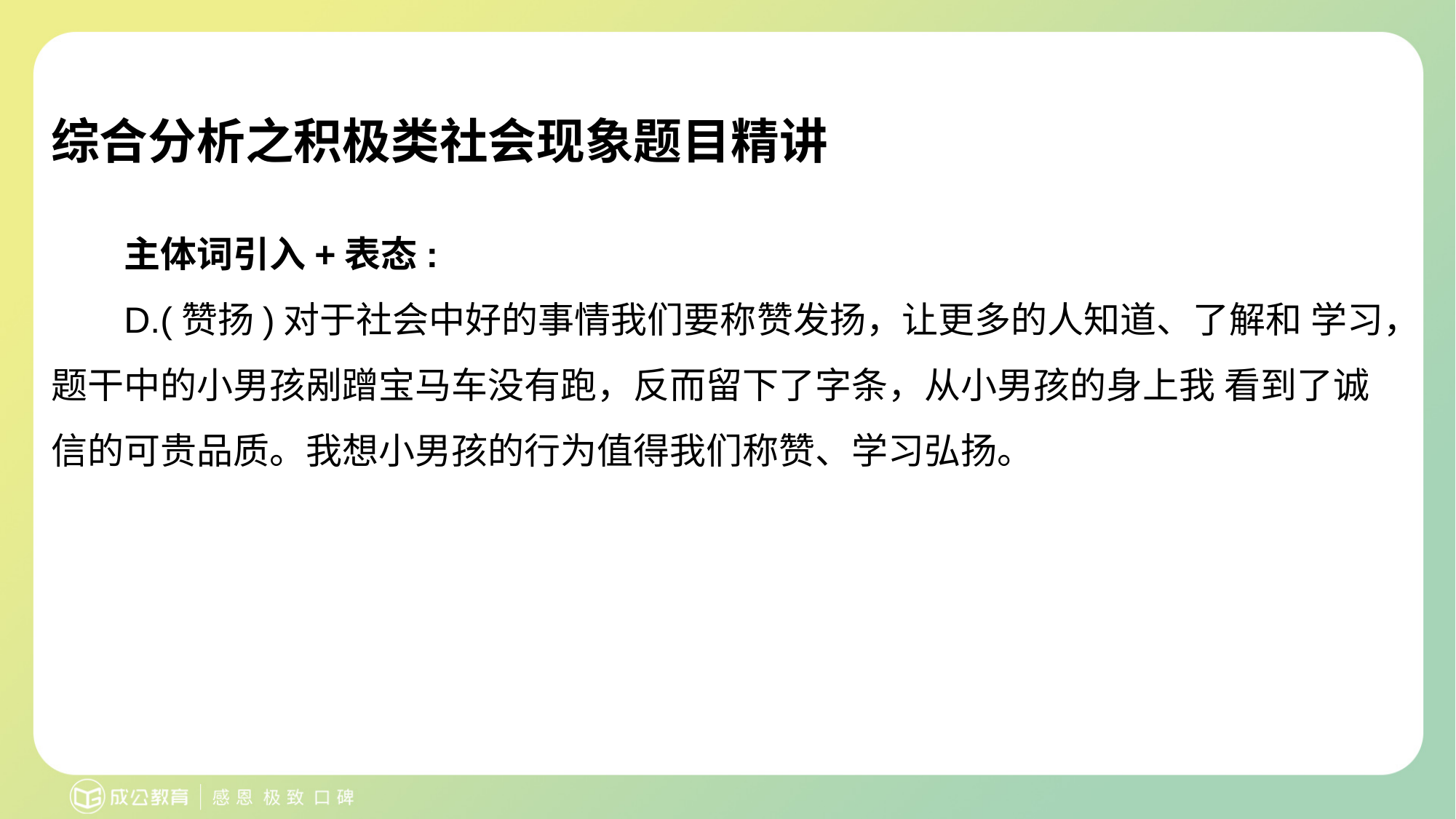

# 综合分析之积极类社会现象题目精讲

主体词引入+表态:
D.(赞扬)对于社会中好的事情我们要称赞发扬，让更多的人知道、了解和 学习，题干中的小男孩剐蹭宝马车没有跑，反而留下了字条，从小男孩的身上我 看到了诚信的可贵品质。我想小男孩的行为值得我们称赞、学习弘扬。